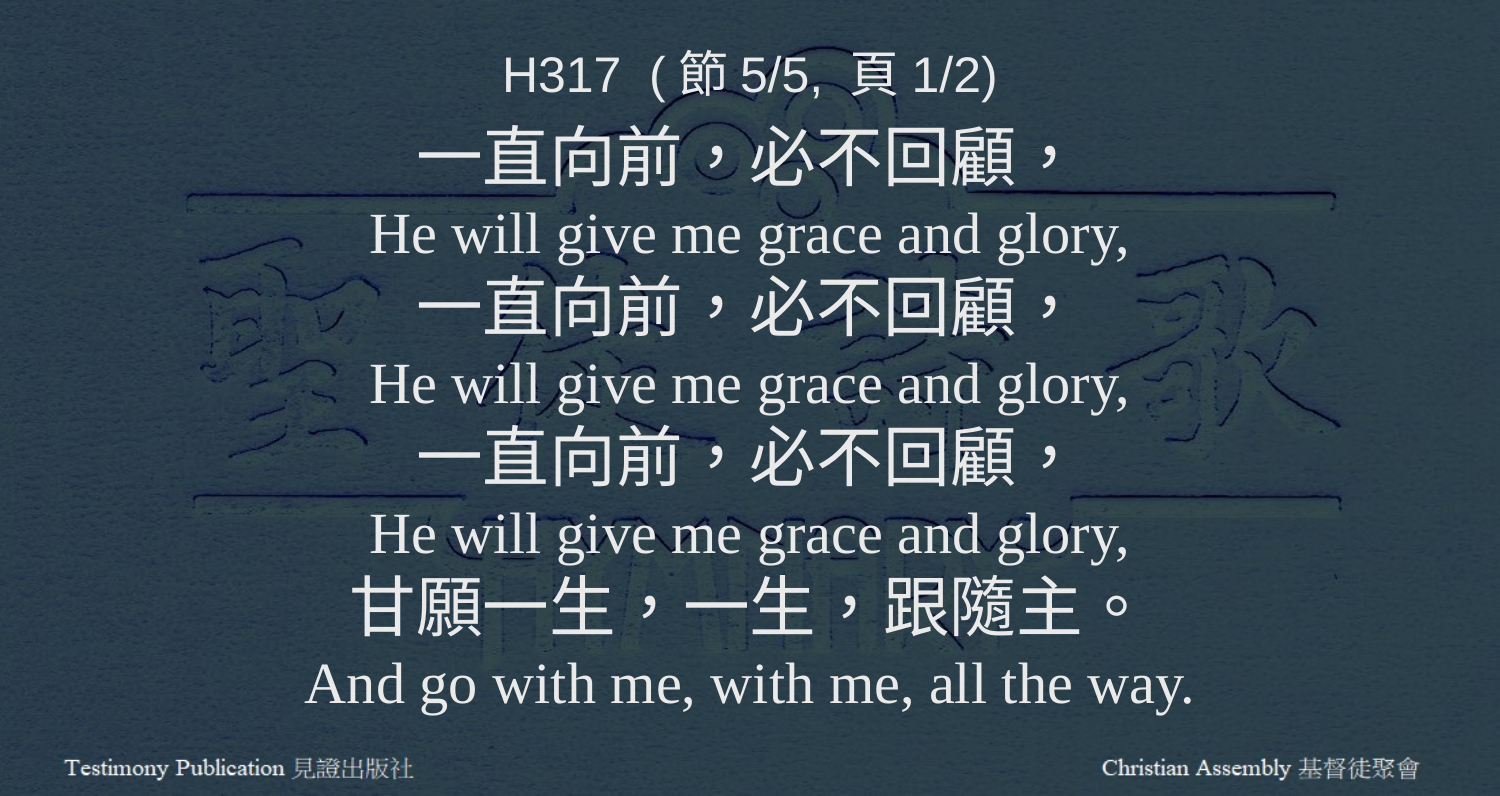

H317  (節5/5, 頁1/2)
一直向前，必不回顧，
He will give me grace and glory,
一直向前，必不回顧，
He will give me grace and glory,
一直向前，必不回顧，
He will give me grace and glory,
甘願一生，一生，跟隨主。
And go with me, with me, all the way.